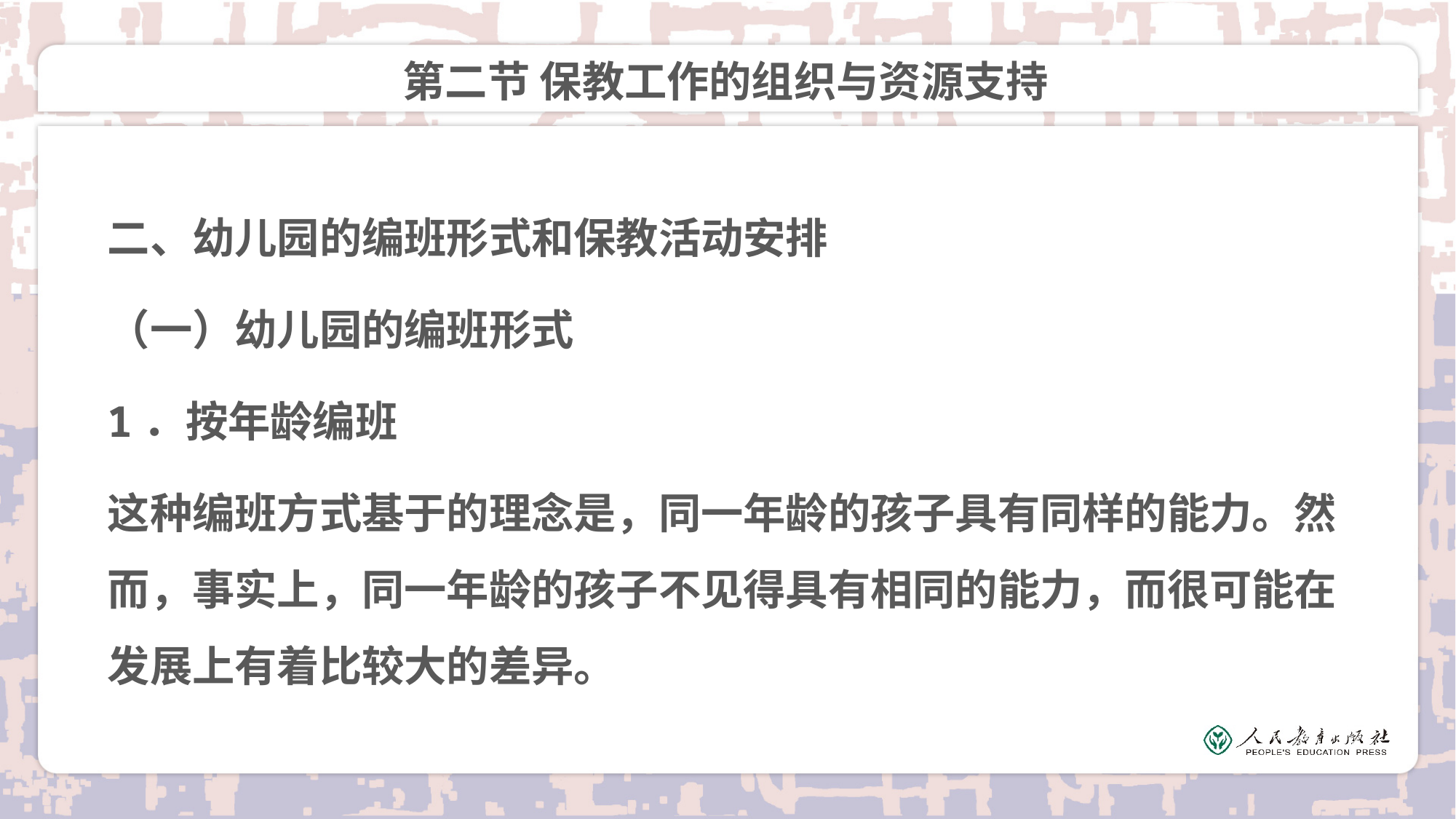

# 第二节 保教工作的组织与资源支持
二、幼儿园的编班形式和保教活动安排
（一）幼儿园的编班形式
1．按年龄编班
这种编班方式基于的理念是，同一年龄的孩子具有同样的能力。然而，事实上，同一年龄的孩子不见得具有相同的能力，而很可能在发展上有着比较大的差异。